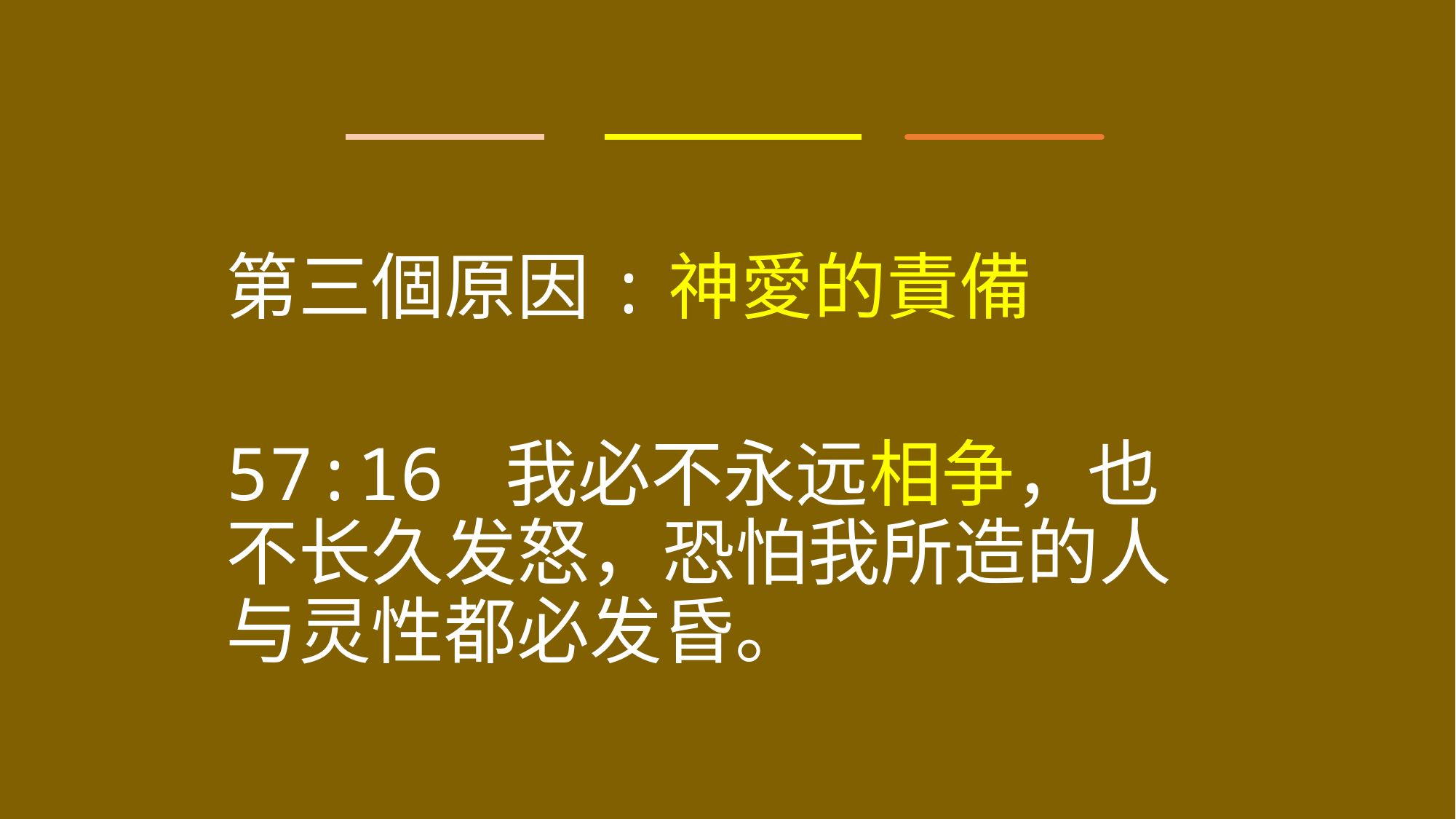

第三個原因:神愛的責備

57:16 我必不永远相争，也不长久发怒，恐怕我所造的人与灵性都必发昏。